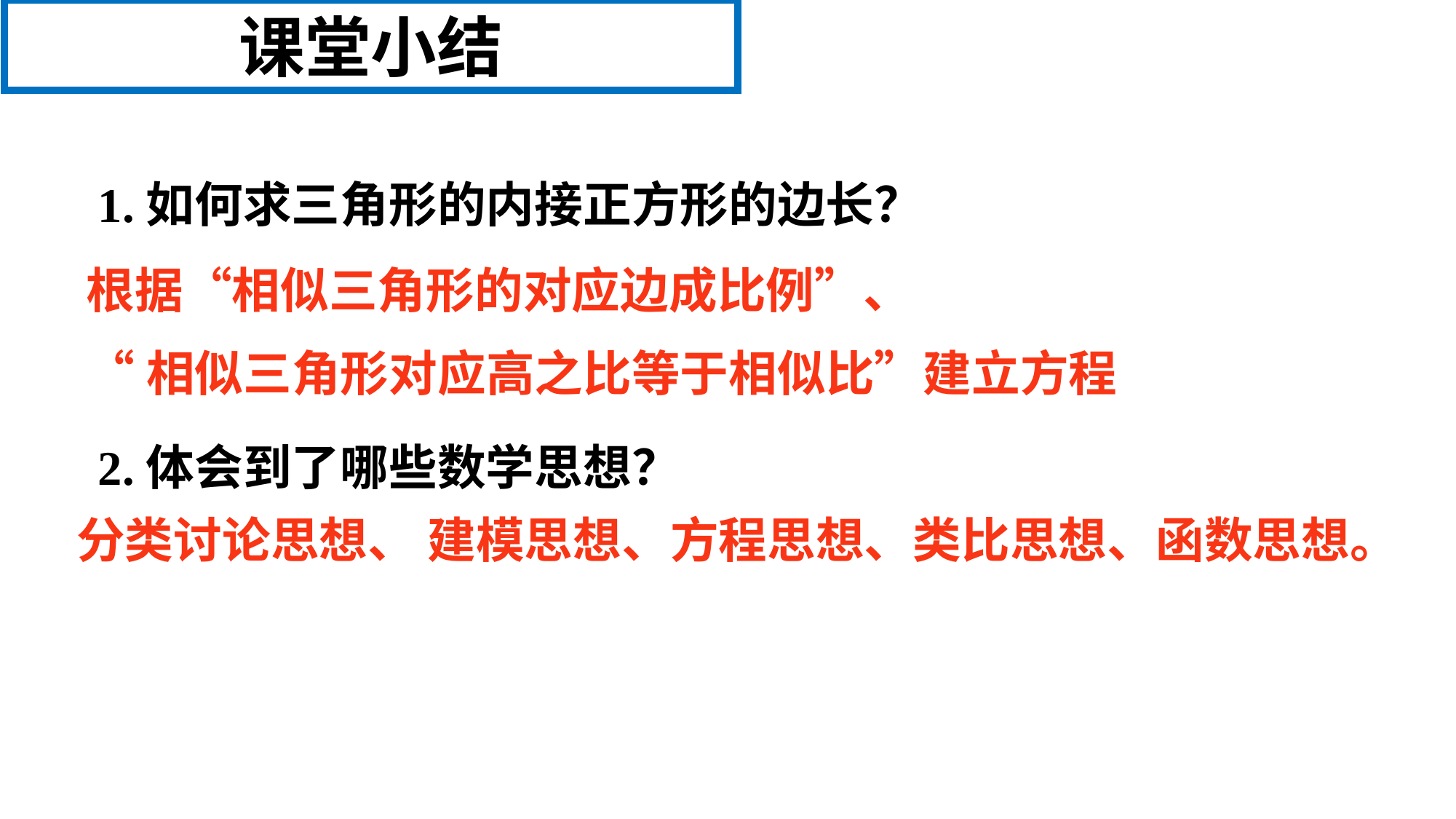

# 课堂小结
1.如何求三角形的内接正方形的边长？
根据“相似三角形的对应边成比例”、
“相似三角形对应高之比等于相似比”建立方程
2.体会到了哪些数学思想？
分类讨论思想、 建模思想、方程思想、类比思想、函数思想。